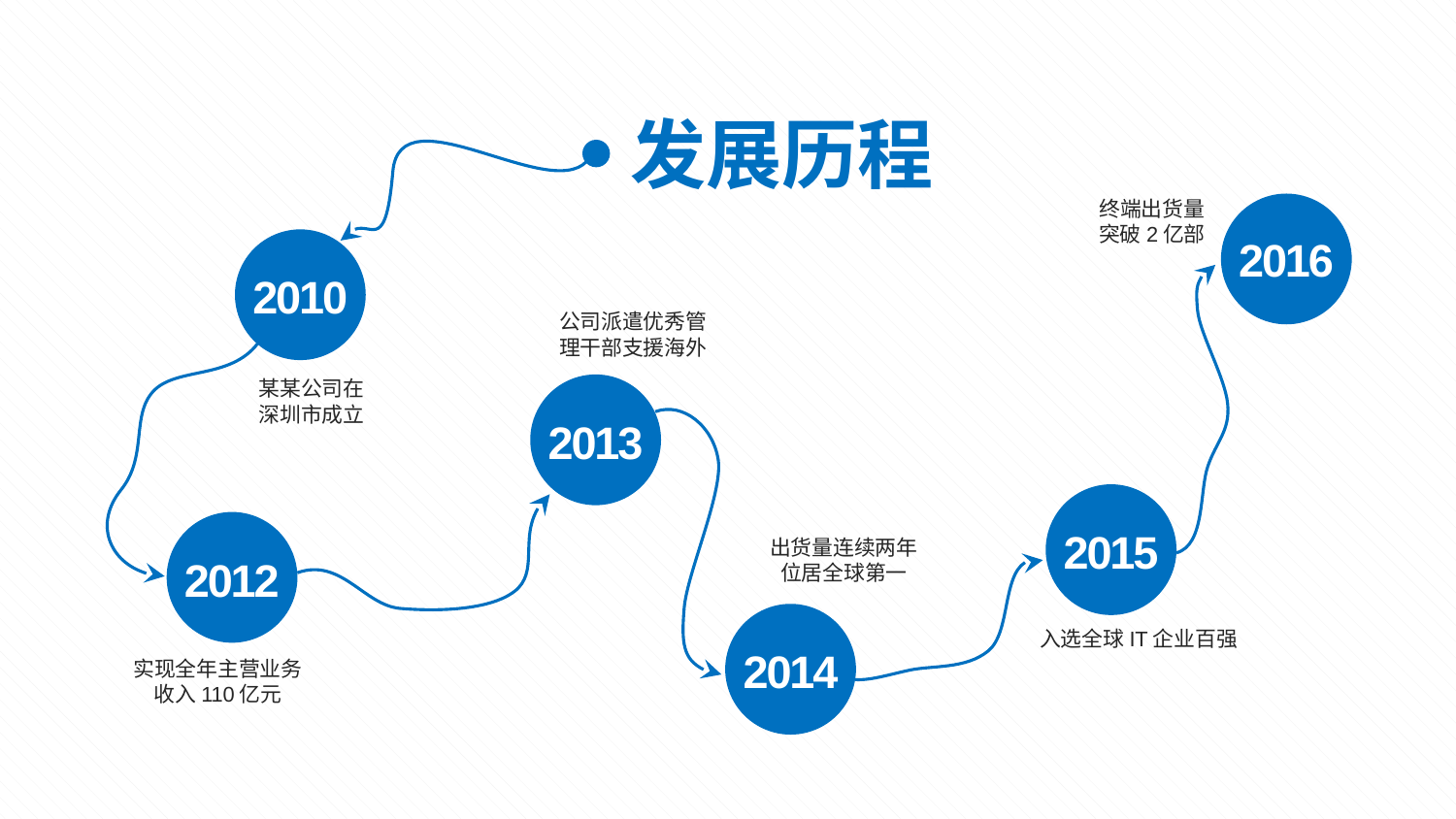

发展历程

终端出货量突破2亿部

2016

2010
某某公司在深圳市成立

公司派遣优秀管理干部支援海外

2013

2015
入选全球IT企业百强

2012
实现全年主营业务收入110亿元
出货量连续两年位居全球第一

2014